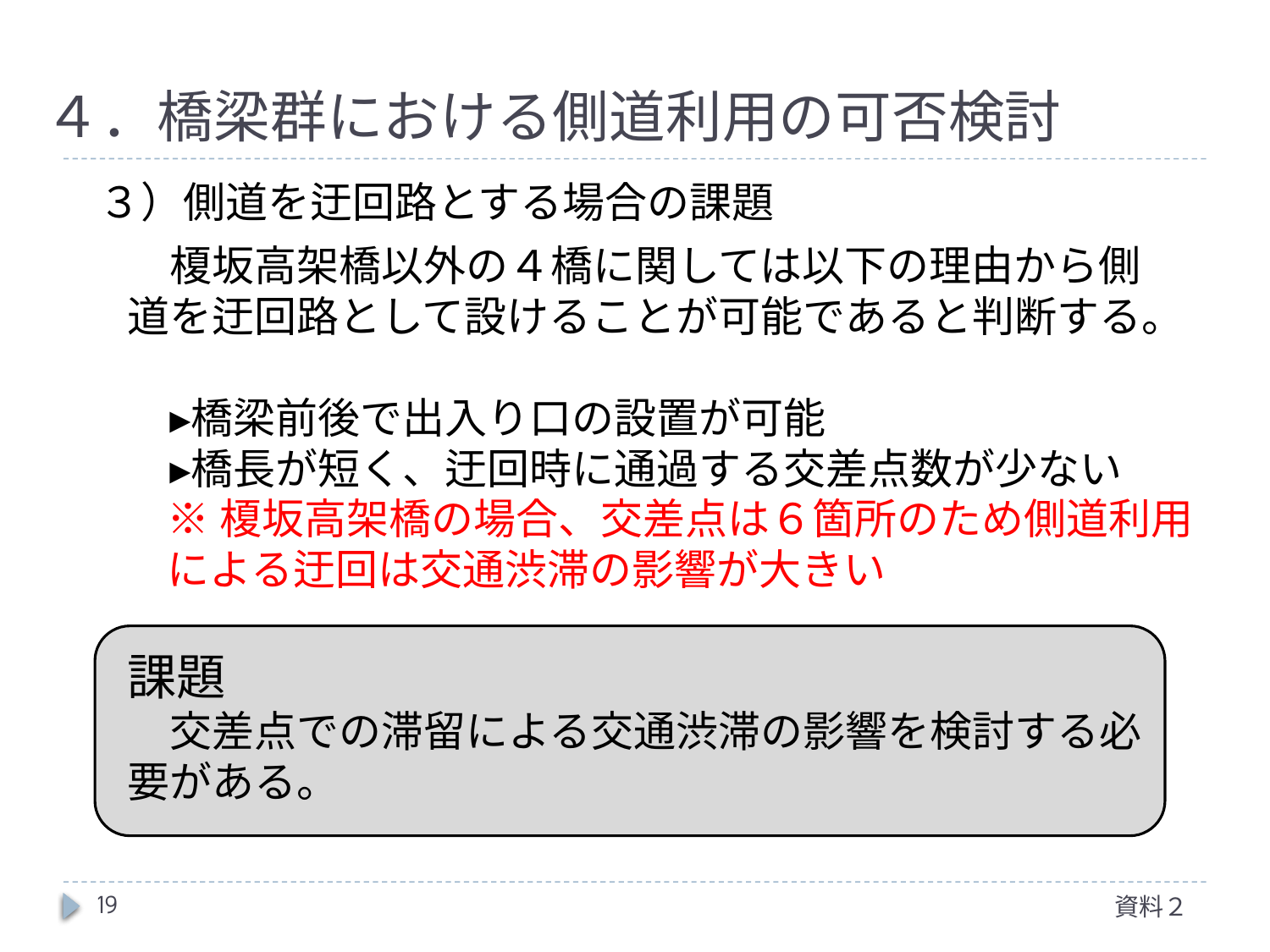

４．橋梁群における側道利用の可否検討
３）側道を迂回路とする場合の課題
　榎坂高架橋以外の４橋に関しては以下の理由から側道を迂回路として設けることが可能であると判断する。

　▸橋梁前後で出入り口の設置が可能
　▸橋長が短く、迂回時に通過する交差点数が少ない

課題
　交差点での滞留による交通渋滞の影響を検討する必要がある。
※榎坂高架橋の場合、交差点は６箇所のため側道利用による迂回は交通渋滞の影響が大きい

19
資料２